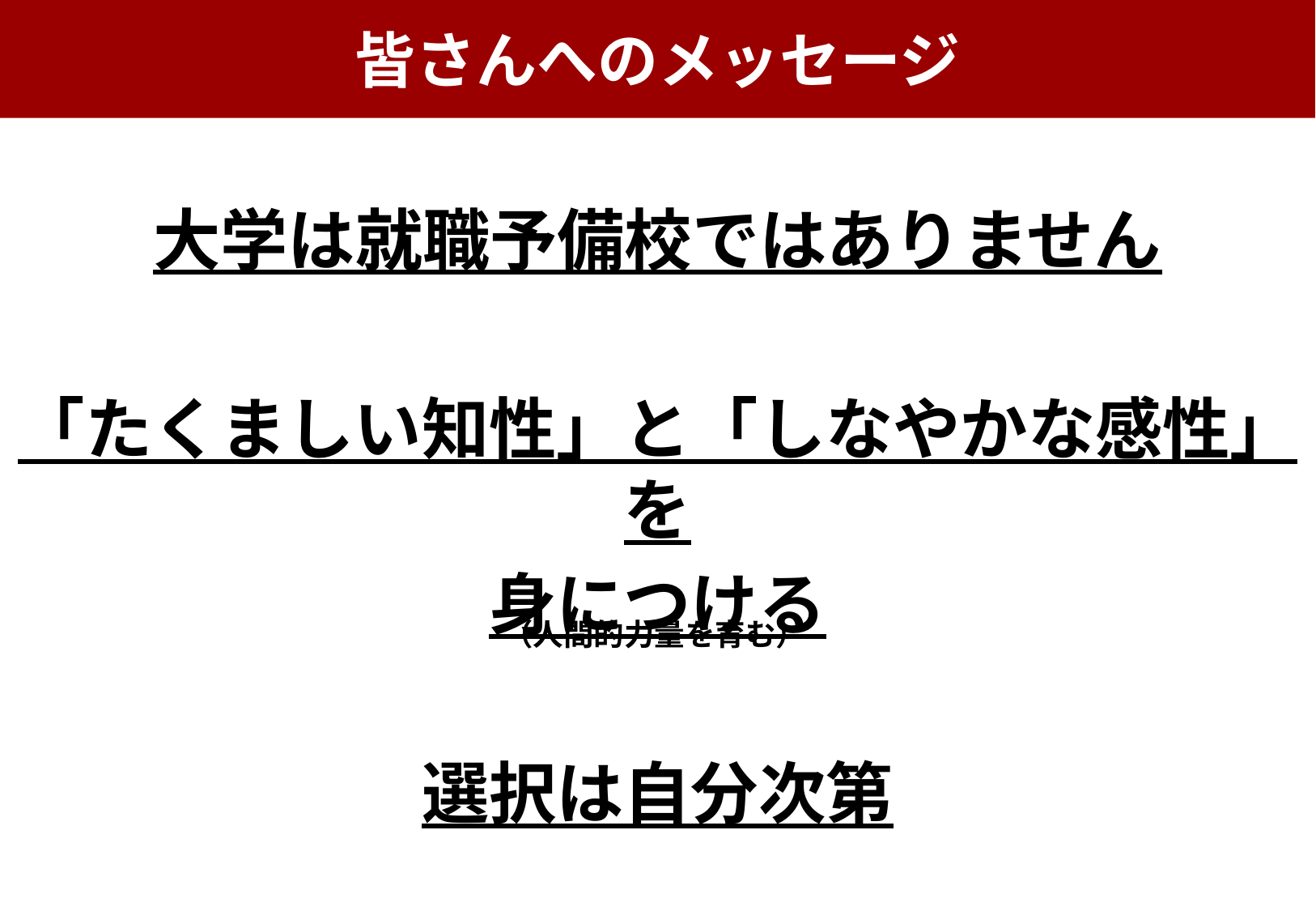

皆さんへのメッセージ
大学は就職予備校ではありません

「たくましい知性」と「しなやかな感性」を
身につける

選択は自分次第
（人間的力量を育む）